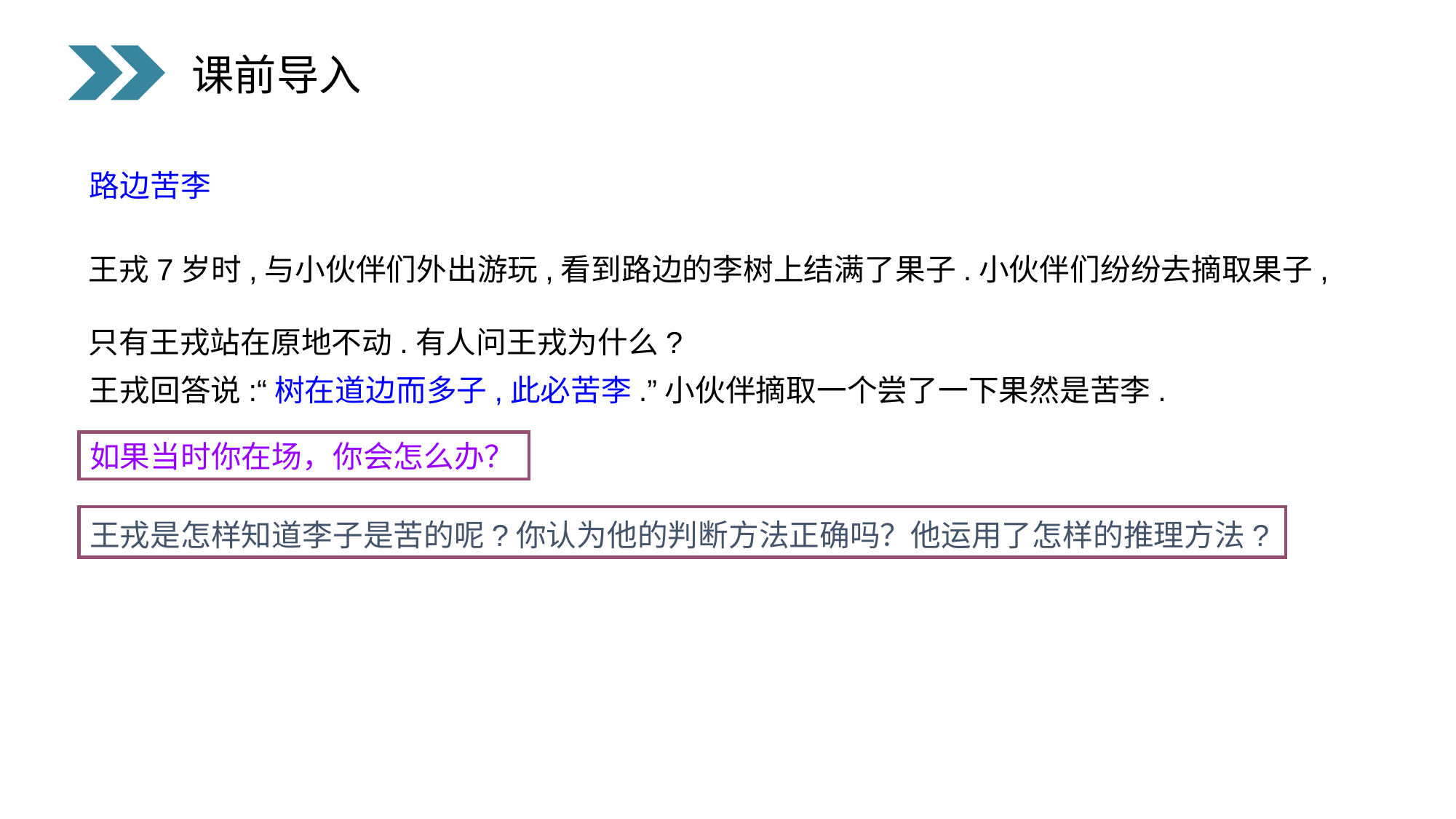

课前导入
路边苦李
王戎7岁时,与小伙伴们外出游玩,看到路边的李树上结满了果子.小伙伴们纷纷去摘取果子,只有王戎站在原地不动.有人问王戎为什么?
王戎回答说:“树在道边而多子,此必苦李.”小伙伴摘取一个尝了一下果然是苦李.
如果当时你在场，你会怎么办？
王戎是怎样知道李子是苦的呢?你认为他的判断方法正确吗？他运用了怎样的推理方法?